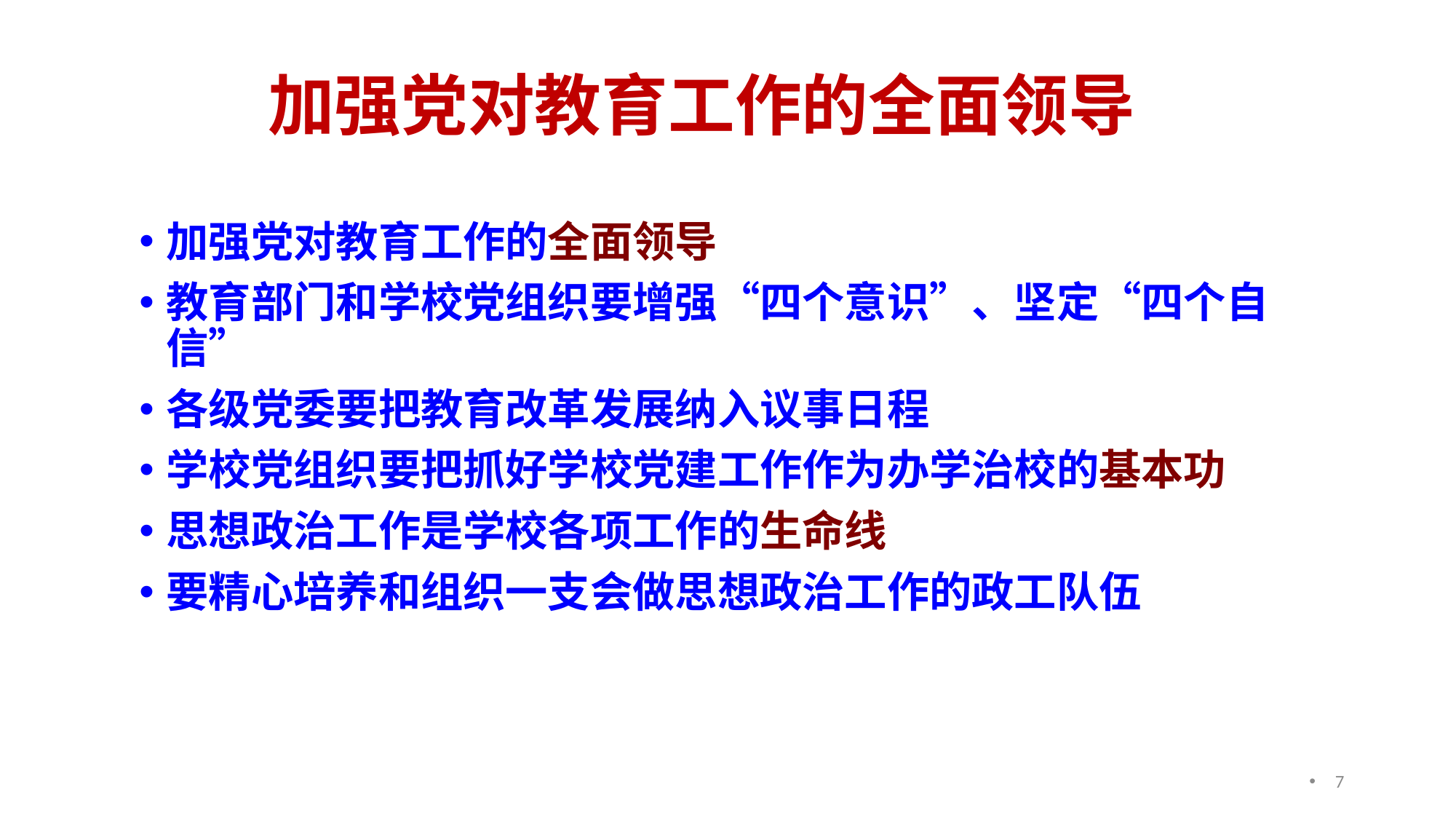

# 加强党对教育工作的全面领导
加强党对教育工作的全面领导
教育部门和学校党组织要增强“四个意识”、坚定“四个自信”
各级党委要把教育改革发展纳入议事日程
学校党组织要把抓好学校党建工作作为办学治校的基本功
思想政治工作是学校各项工作的生命线
要精心培养和组织一支会做思想政治工作的政工队伍
7